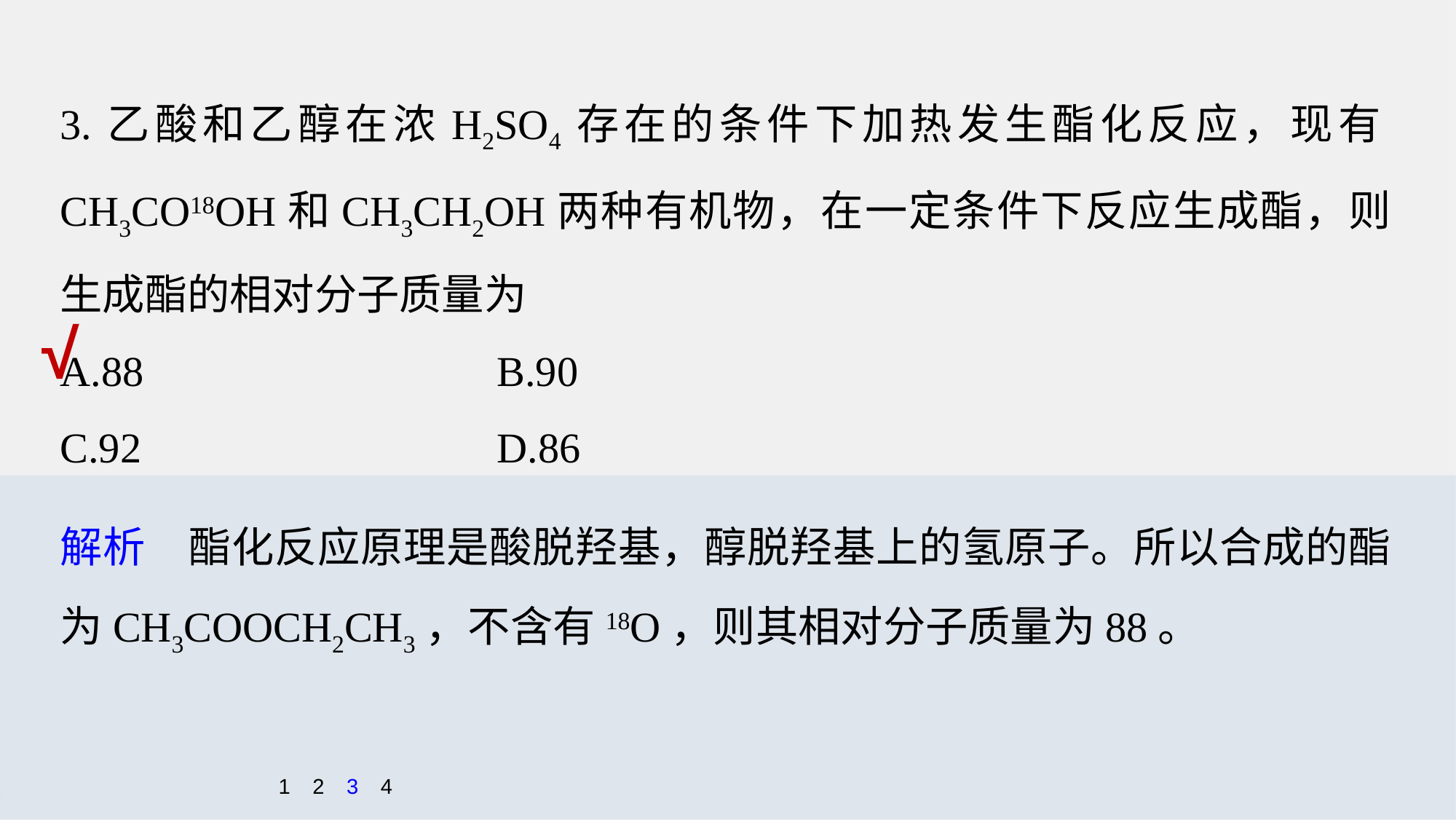

3.乙酸和乙醇在浓H2SO4存在的条件下加热发生酯化反应，现有CH3CO18OH和CH3CH2OH两种有机物，在一定条件下反应生成酯，则生成酯的相对分子质量为
A.88  			B.90
C.92  			D.86
√
解析　酯化反应原理是酸脱羟基，醇脱羟基上的氢原子。所以合成的酯为CH3COOCH2CH3，不含有18O，则其相对分子质量为88。
1
2
3
4